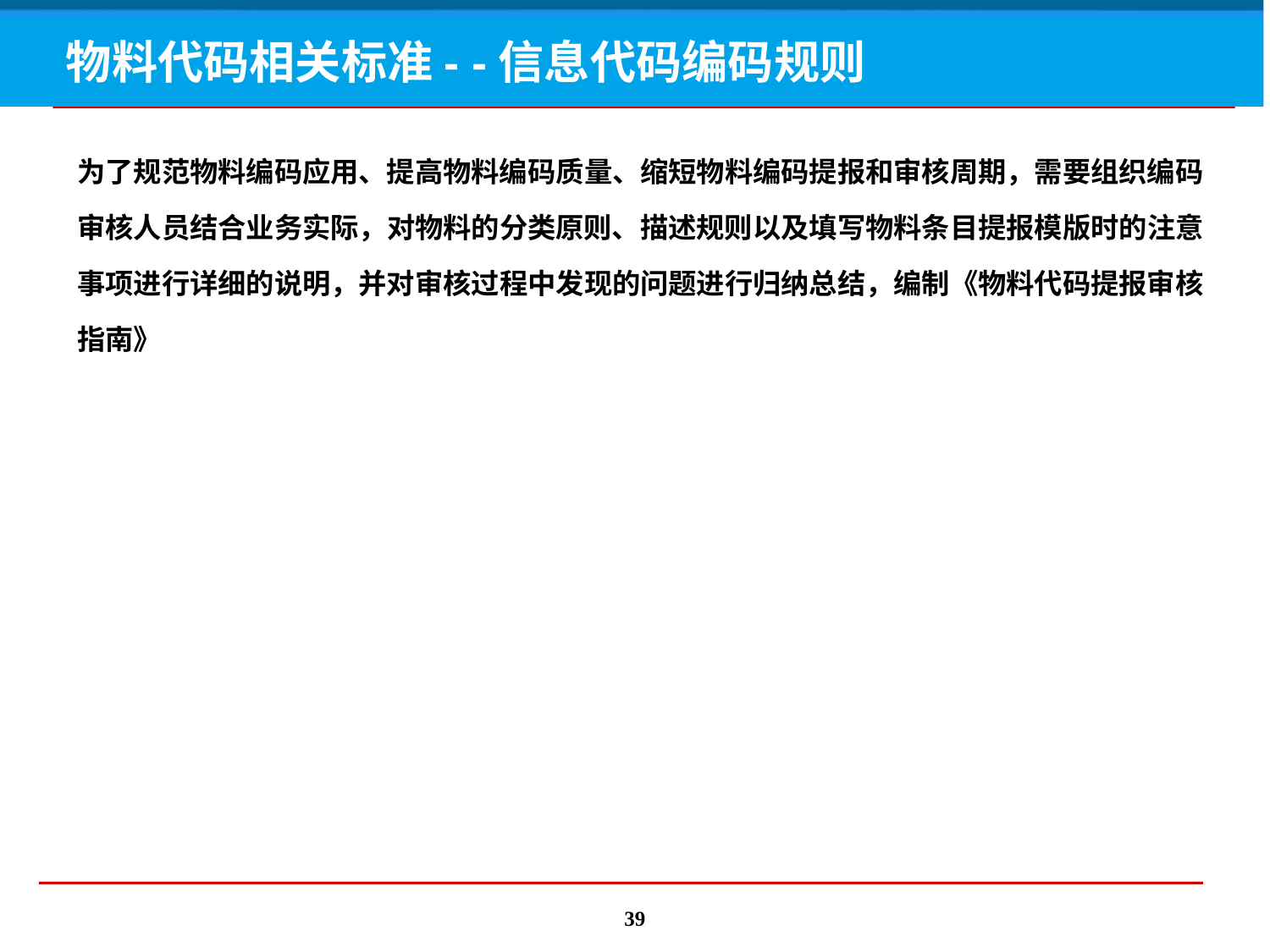

物料代码相关标准- -信息代码编码规则
为了规范物料编码应用、提高物料编码质量、缩短物料编码提报和审核周期，需要组织编码审核人员结合业务实际，对物料的分类原则、描述规则以及填写物料条目提报模版时的注意事项进行详细的说明，并对审核过程中发现的问题进行归纳总结，编制《物料代码提报审核指南》
39